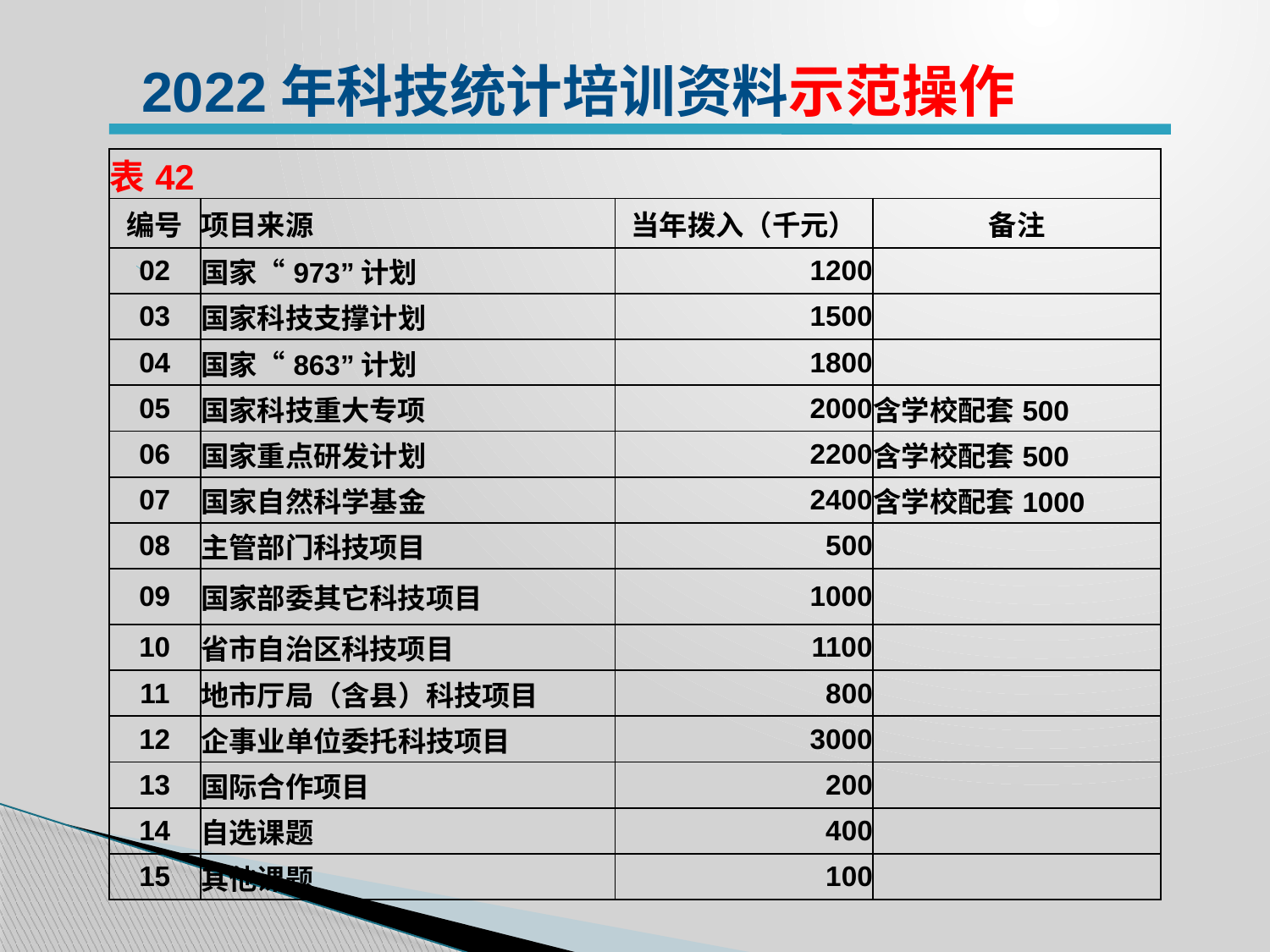

2022年科技统计培训资料示范操作
| 表42 |  |  |  |
| --- | --- | --- | --- |
| 编号 | 项目来源 | 当年拨入（千元） | 备注 |
| 02 | 国家“973”计划 | 1200 |  |
| 03 | 国家科技支撑计划 | 1500 |  |
| 04 | 国家“863”计划 | 1800 |  |
| 05 | 国家科技重大专项 | 2000 | 含学校配套500 |
| 06 | 国家重点研发计划 | 2200 | 含学校配套500 |
| 07 | 国家自然科学基金 | 2400 | 含学校配套1000 |
| 08 | 主管部门科技项目 | 500 |  |
| 09 | 国家部委其它科技项目 | 1000 |  |
| 10 | 省市自治区科技项目 | 1100 |  |
| 11 | 地市厅局（含县）科技项目 | 800 |  |
| 12 | 企事业单位委托科技项目 | 3000 |  |
| 13 | 国际合作项目 | 200 |  |
| 14 | 自选课题 | 400 |  |
| 15 | 其他课题 | 100 |  |